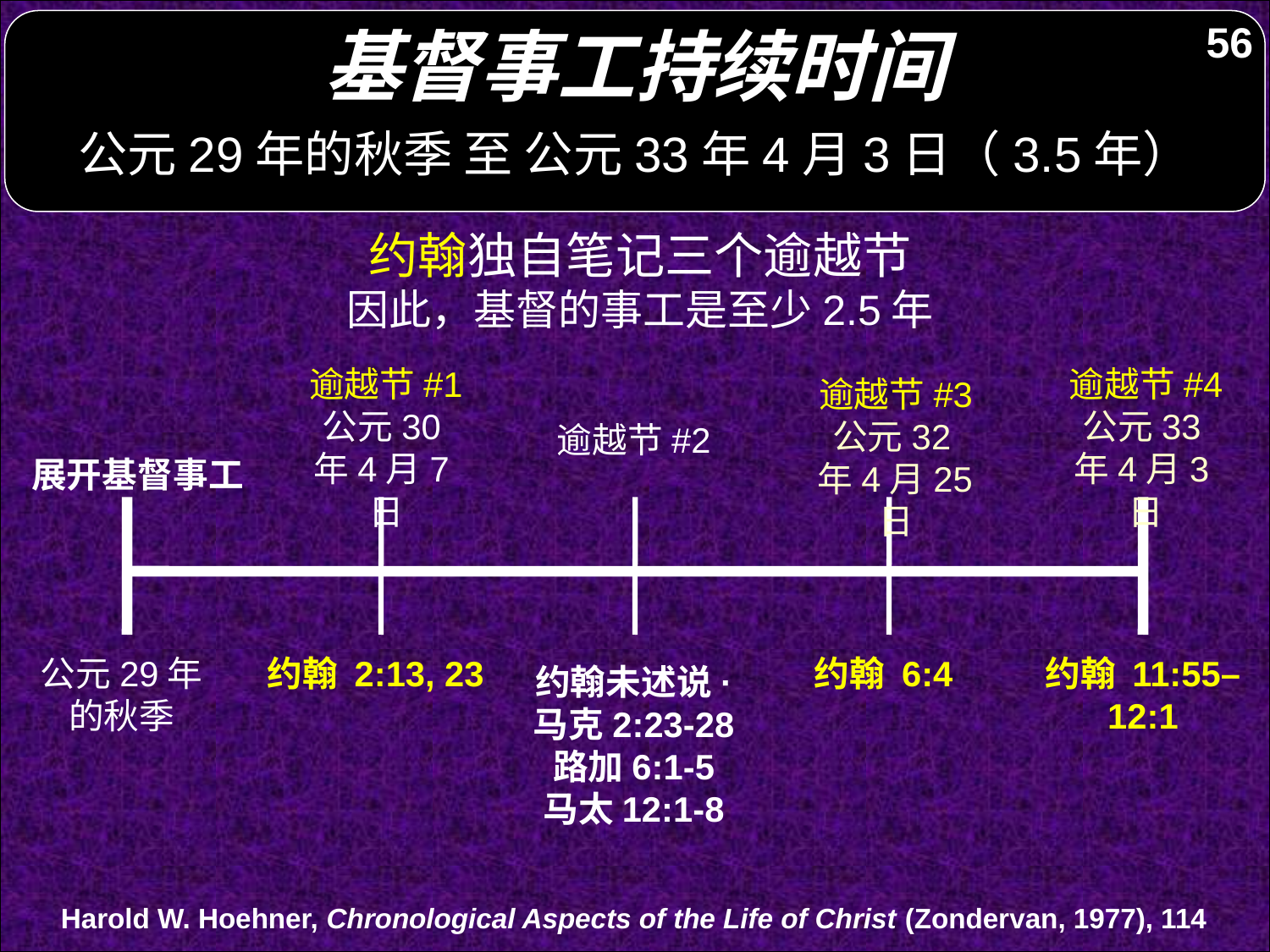

# 基督事工持续时间
56

公元29年的秋季 至 公元33年4月3日（3.5年）
约翰独自笔记三个逾越节
因此，基督的事工是至少2.5年
逾越节#1
公元30年4月7日
逾越节#4
公元33年4月3日
逾越节#3
公元32年4月25日
逾越节#2
展开基督事工
公元29年的秋季
约翰 2:13, 23
约翰 6:4
约翰 11:55–12:1
约翰未述说·
马克2:23-28
路加6:1-5
马太12:1-8
Harold W. Hoehner, Chronological Aspects of the Life of Christ (Zondervan, 1977), 114